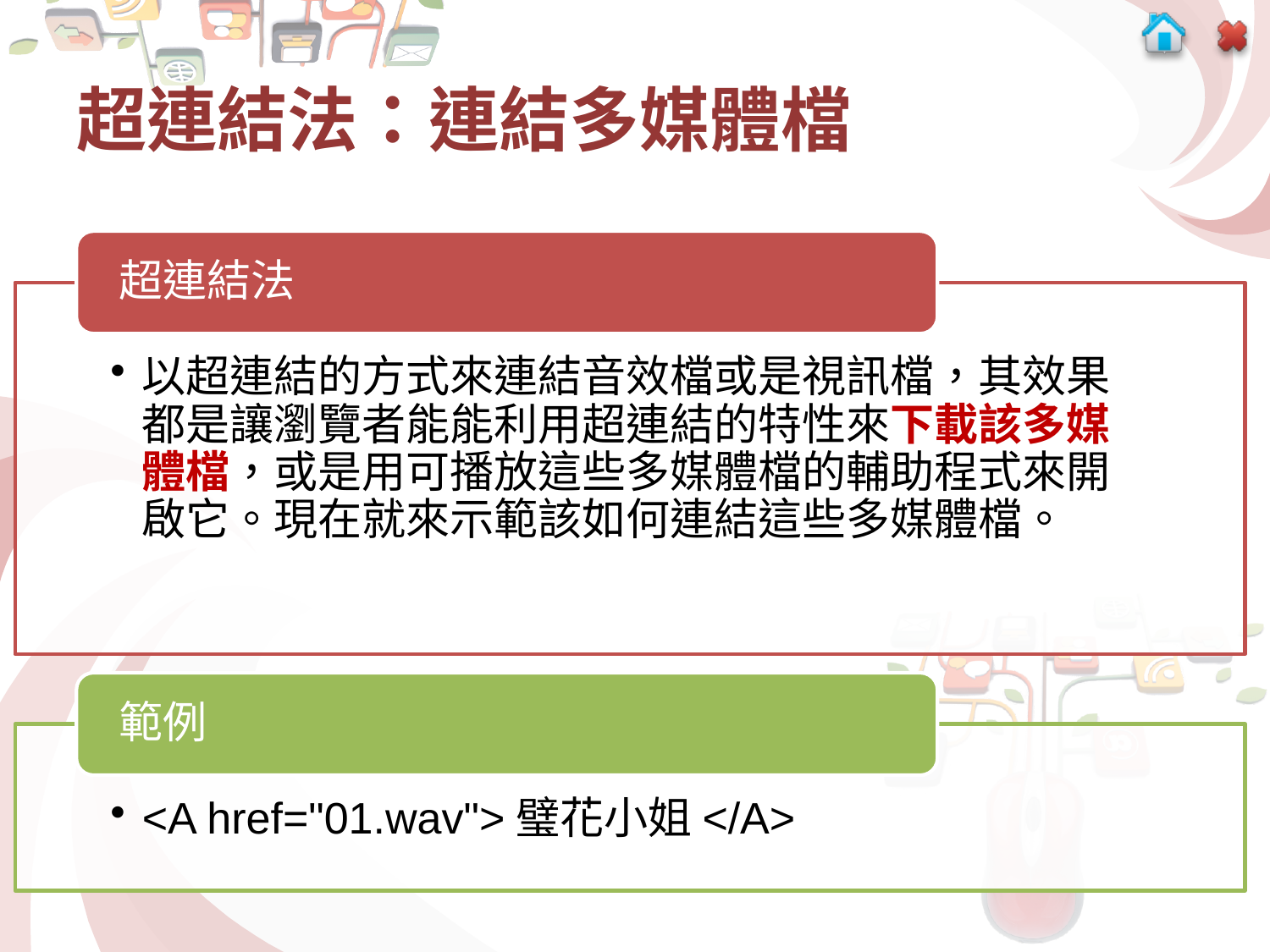

# 超連結法：連結多媒體檔
以超連結的方式來連結音效檔或是視訊檔，其效果都是讓瀏覽者能能利用超連結的特性來下載該多媒體檔，或是用可播放這些多媒體檔的輔助程式來開啟它。現在就來示範該如何連結這些多媒體檔。
超連結法
<A href="01.wav">璧花小姐</A>
範例